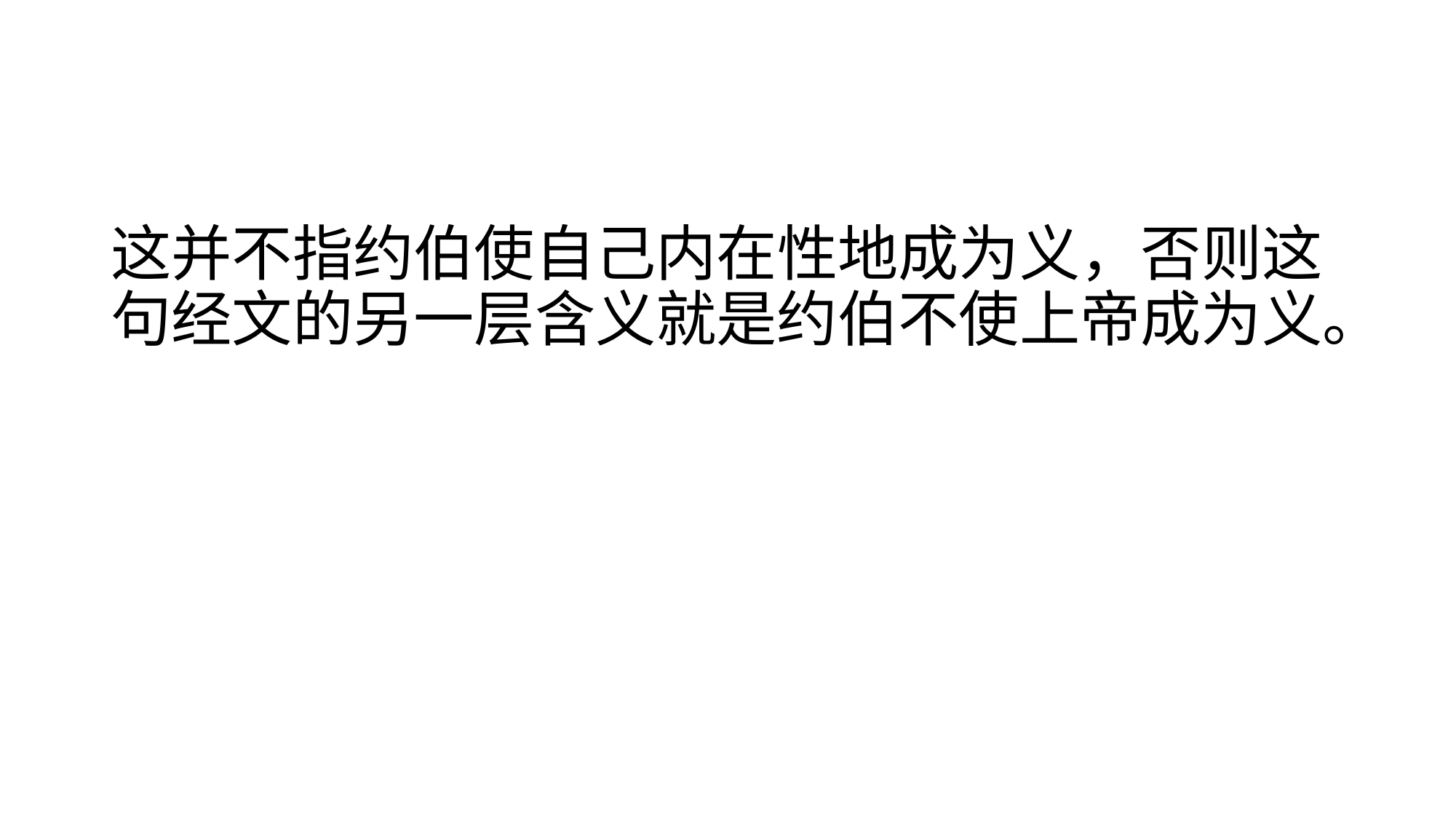

#
这并不指约伯使自己内在性地成为义，否则这句经文的另一层含义就是约伯不使上帝成为义。